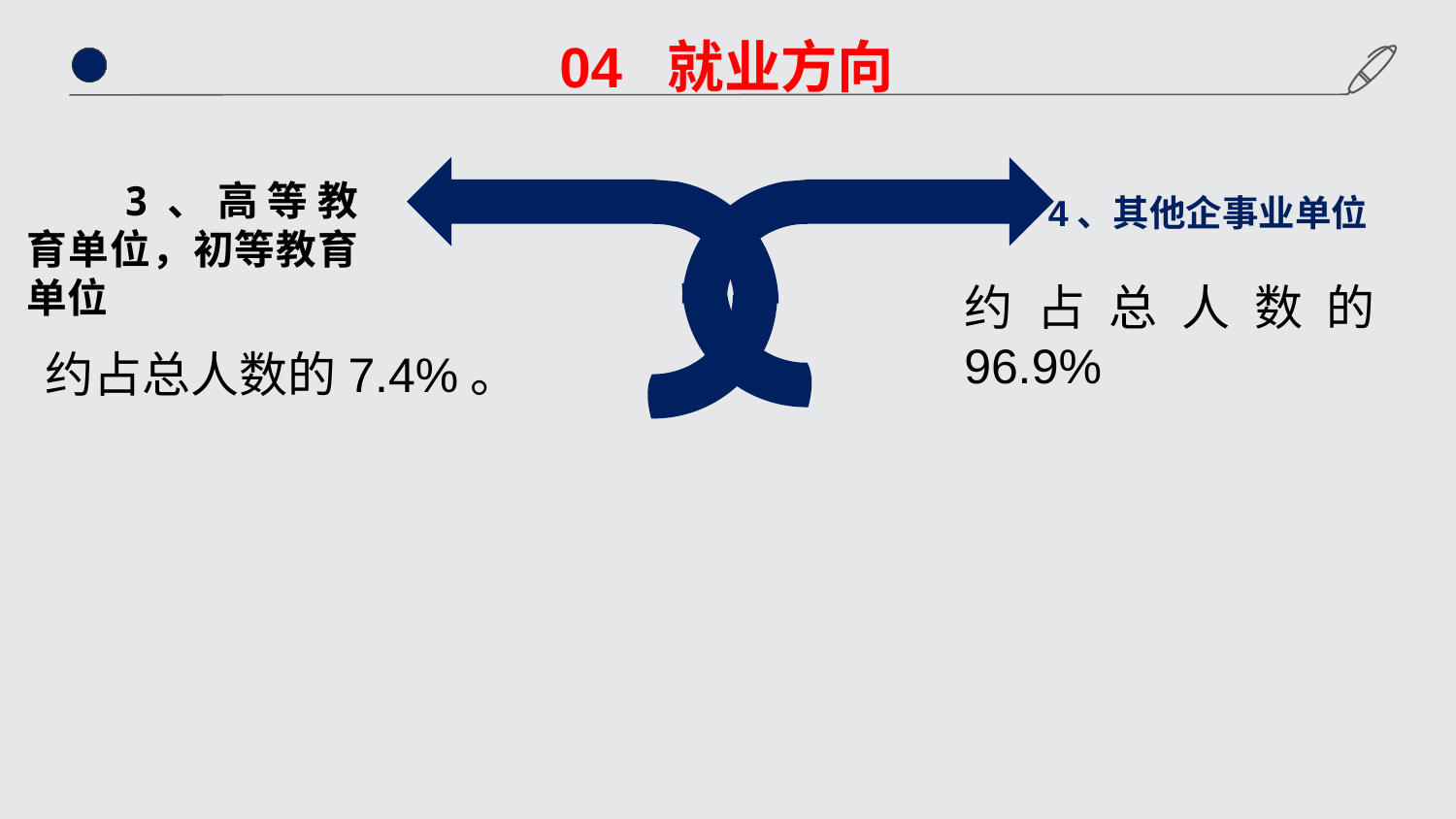

04  就业方向

4、其他企事业单位

3、高等教育单位，初等教育单位
约占总人数的96.9%

约占总人数的7.4%。